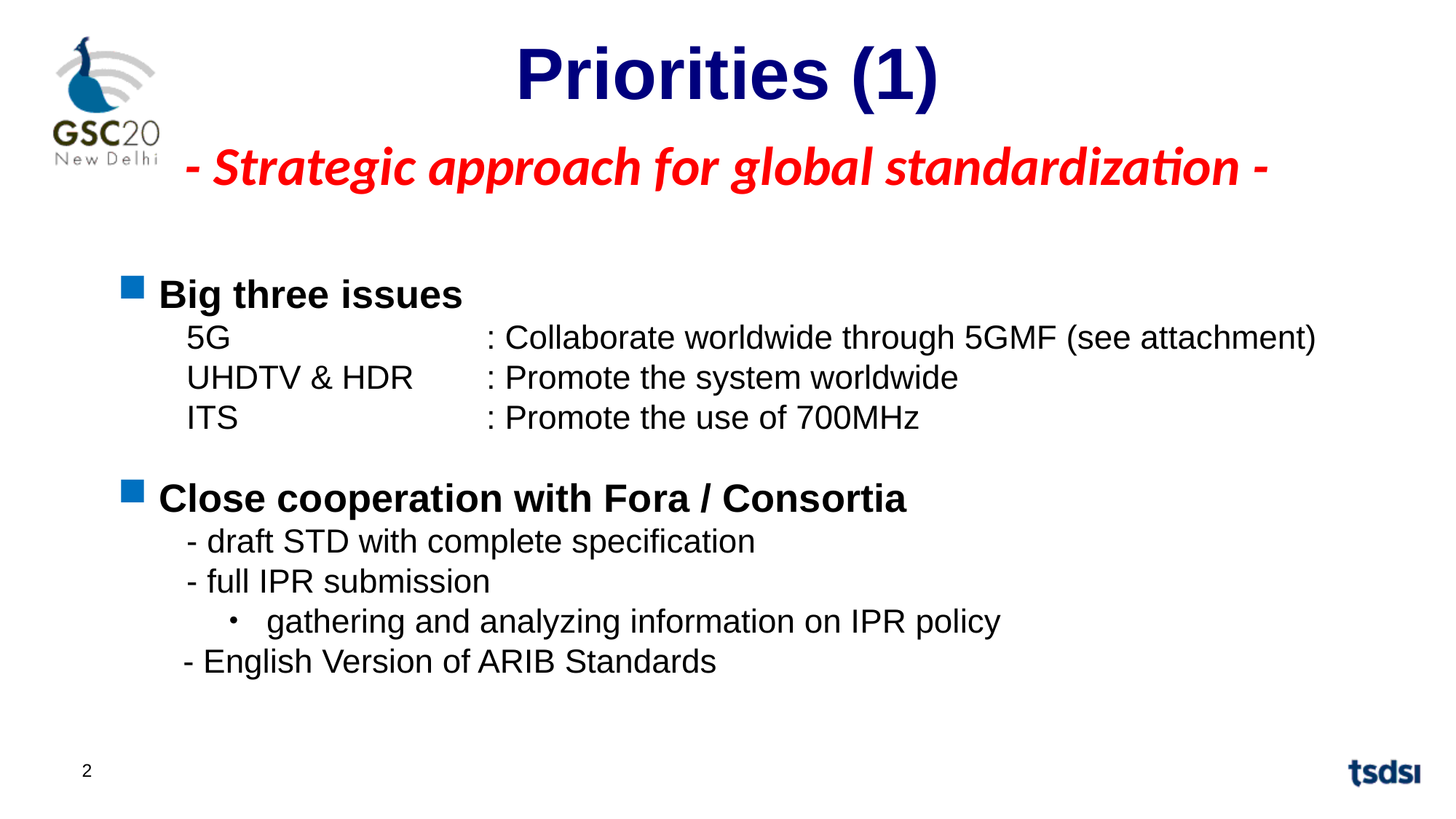

Priorities (1)
- Strategic approach for global standardization -
Big three issues
   5G         		: Collaborate worldwide through 5GMF (see attachment)
   UHDTV & HDR	: Promote the system worldwide
   ITS	          　	: Promote the use of 700MHz

Close cooperation with Fora / Consortia
   - draft STD with complete specification
   - full IPR submission
　　　・ gathering and analyzing information on IPR policy
       - English Version of ARIB Standards
2